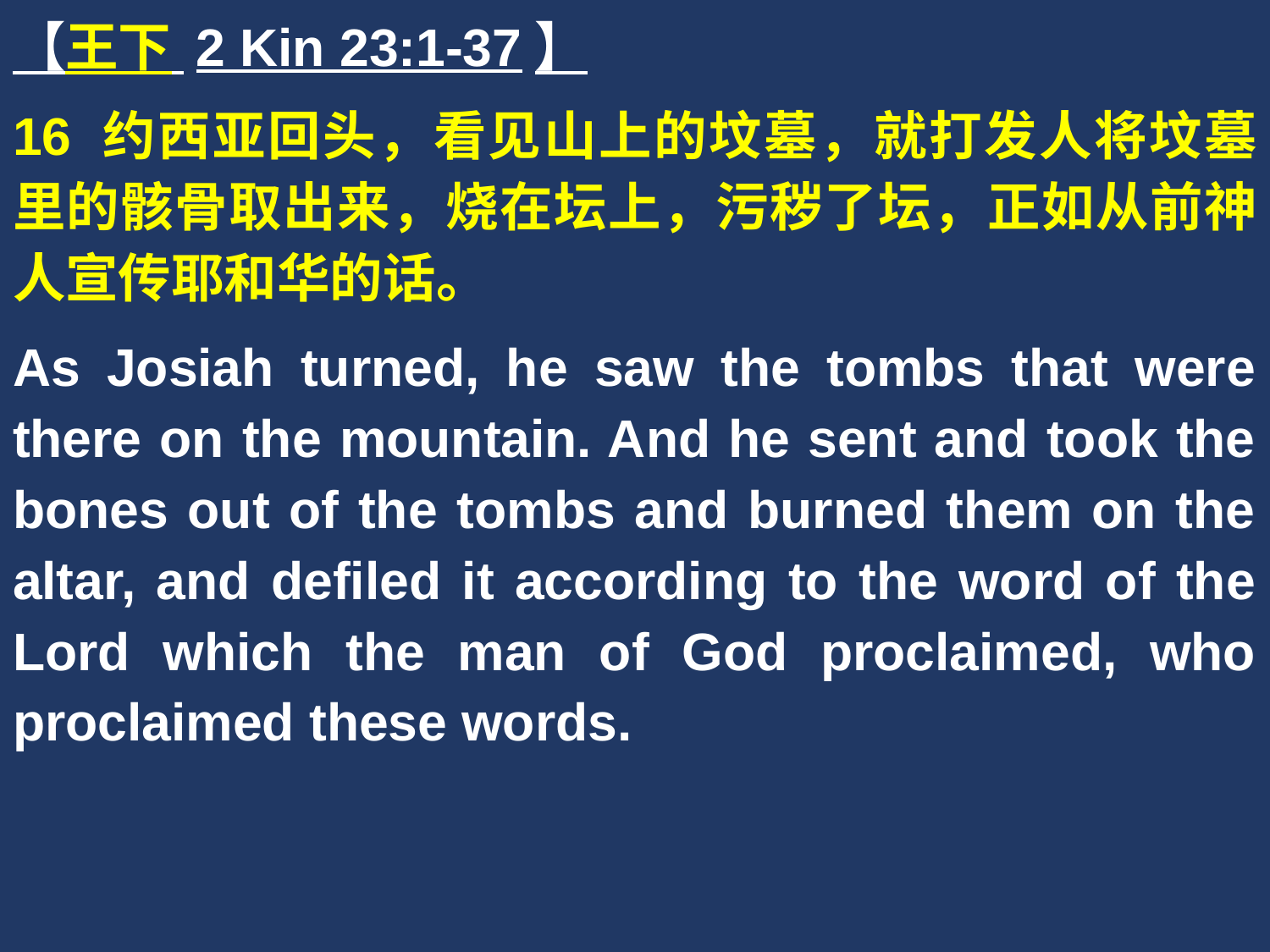

【王下 2 Kin 23:1-37】
16 约西亚回头，看见山上的坟墓，就打发人将坟墓里的骸骨取出来，烧在坛上，污秽了坛，正如从前神人宣传耶和华的话。
As Josiah turned, he saw the tombs that were there on the mountain. And he sent and took the bones out of the tombs and burned them on the altar, and defiled it according to the word of the Lord which the man of God proclaimed, who proclaimed these words.